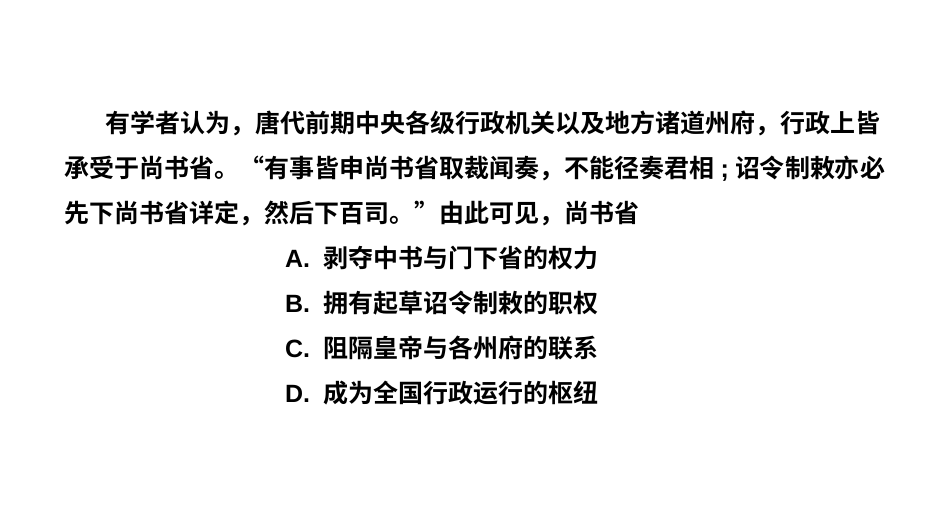

有学者认为，唐代前期中央各级行政机关以及地方诸道州府，行政上皆承受于尚书省。“有事皆申尚书省取裁闻奏，不能径奏君相;诏令制敕亦必先下尚书省详定，然后下百司。”由此可见，尚书省
A. 剥夺中书与门下省的权力
B. 拥有起草诏令制敕的职权
C. 阻隔皇帝与各州府的联系
D. 成为全国行政运行的枢纽